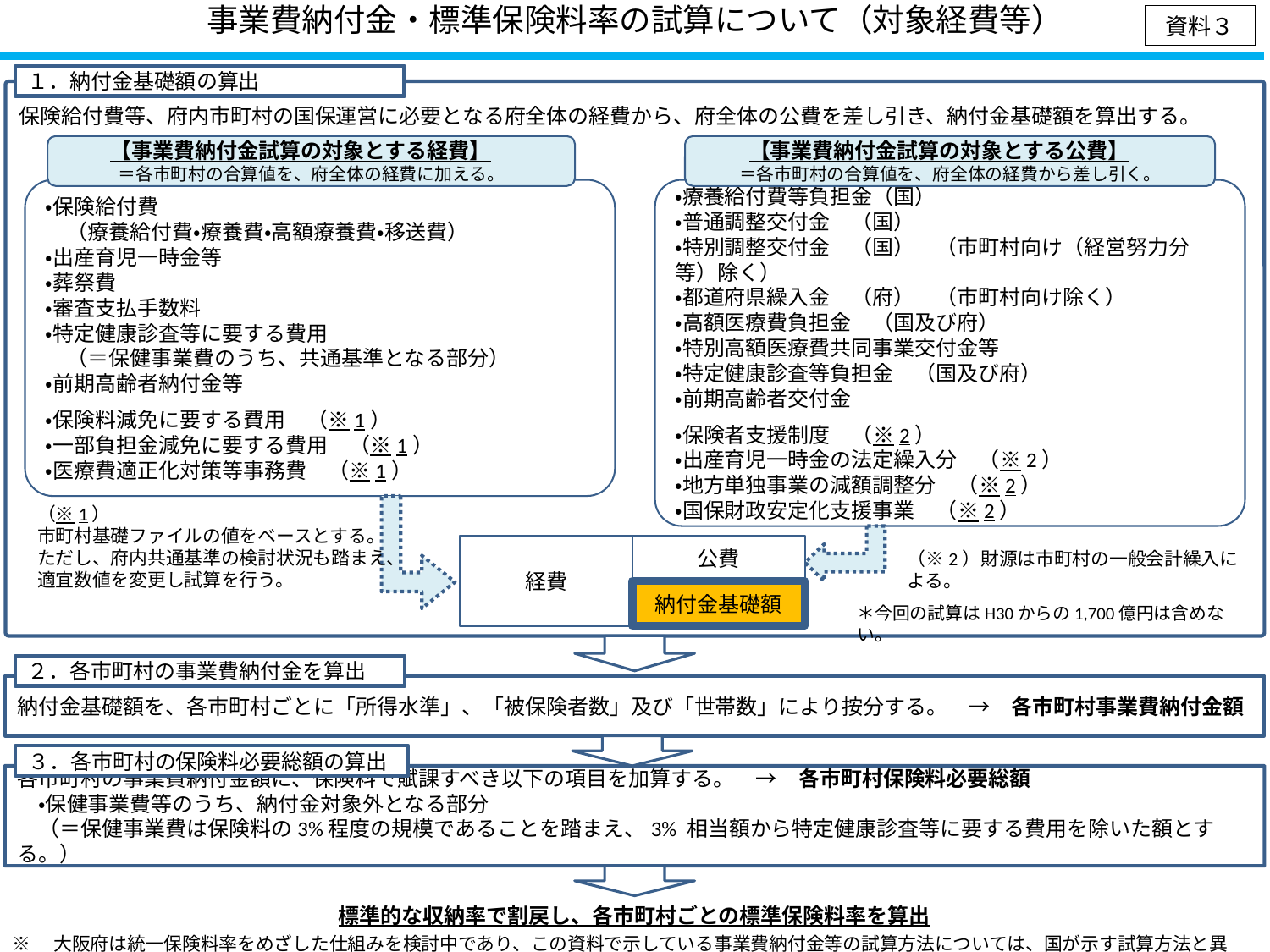

# 事業費納付金・標準保険料率の試算について（対象経費等）
資料３
１．納付金基礎額の算出

保険給付費等、府内市町村の国保運営に必要となる府全体の経費から、府全体の公費を差し引き、納付金基礎額を算出する。
【事業費納付金試算の対象とする経費】
＝各市町村の合算値を、府全体の経費に加える。
・保険給付費
　（療養給付費・療養費・高額療養費・移送費）
・出産育児一時金等
・葬祭費
・審査支払手数料
・特定健康診査等に要する費用
　（＝保健事業費のうち、共通基準となる部分）
・前期高齢者納付金等

・保険料減免に要する費用　（※1）
・一部負担金減免に要する費用　（※1）
・医療費適正化対策等事務費　（※1）
【事業費納付金試算の対象とする公費】
＝各市町村の合算値を、府全体の経費から差し引く。
・療養給付費等負担金（国）
・普通調整交付金　（国）
・特別調整交付金　（国）　（市町村向け（経営努力分等）除く）
・都道府県繰入金　（府）　（市町村向け除く）
・高額医療費負担金　（国及び府）
・特別高額医療費共同事業交付金等
・特定健康診査等負担金　（国及び府）
・前期高齢者交付金

・保険者支援制度　（※2）
・出産育児一時金の法定繰入分　（※2）
・地方単独事業の減額調整分　（※2）
・国保財政安定化支援事業　（※2）
（※1）
市町村基礎ファイルの値をベースとする。
ただし、府内共通基準の検討状況も踏まえ、適宜数値を変更し試算を行う。

公費
経費
納付金基礎額
（※2）財源は市町村の一般会計繰入による。
＊今回の試算はH30からの1,700億円は含めない。

２．各市町村の事業費納付金を算出
納付金基礎額を、各市町村ごとに「所得水準」、「被保険者数」及び「世帯数」により按分する。　→　各市町村事業費納付金額

３．各市町村の保険料必要総額の算出
各市町村の事業費納付金額に、保険料で賦課すべき以下の項目を加算する。　→　各市町村保険料必要総額
　・保健事業費等のうち、納付金対象外となる部分
　（＝保健事業費は保険料の3%程度の規模であることを踏まえ、3% 相当額から特定健康診査等に要する費用を除いた額とする。）

標準的な収納率で割戻し、各市町村ごとの標準保険料率を算出
※　大阪府は統一保険料率をめざした仕組みを検討中であり、この資料で示している事業費納付金等の試算方法については、国が示す試算方法と異なっている。